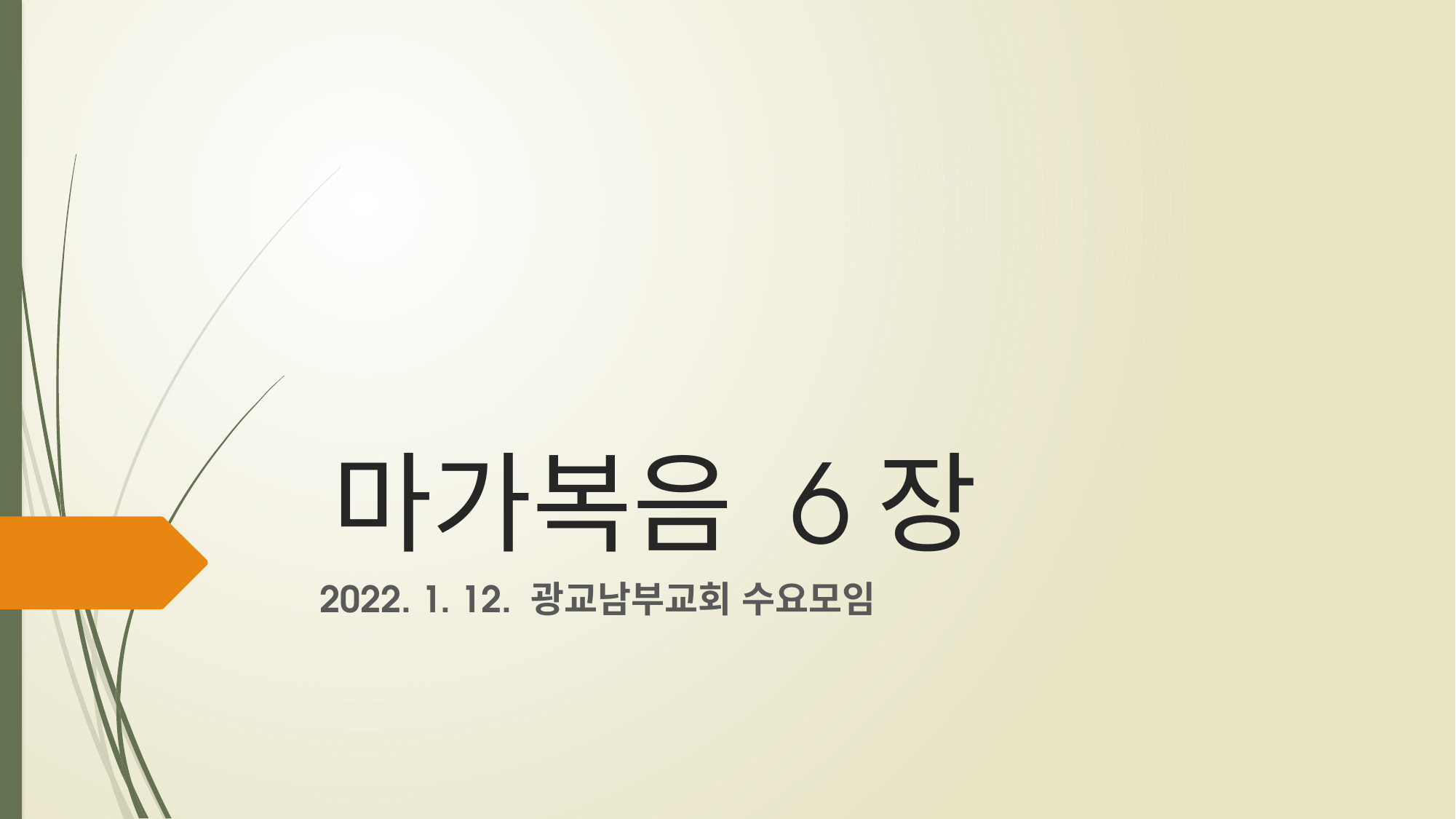

# 마가복음 6장
2022. 1. 12. 광교남부교회 수요모임